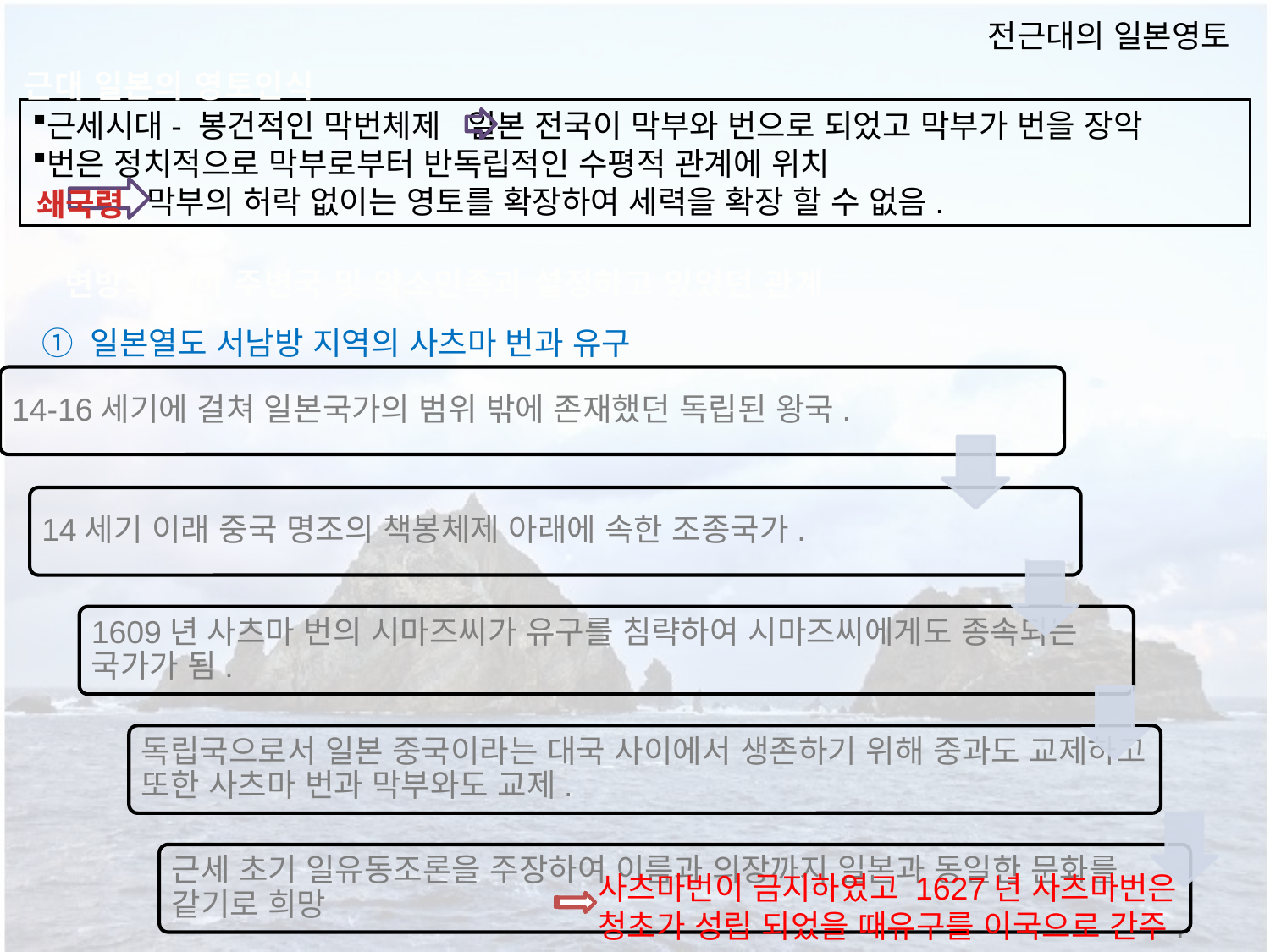

전근대의 일본영토
근대 일본의 영토인식
근세시대- 봉건적인 막번체제   일본 전국이 막부와 번으로 되었고 막부가 번을 장악
번은 정치적으로 막부로부터 반독립적인 수평적 관계에 위치
            막부의 허락 없이는 영토를 확장하여 세력을 확장 할 수 없음.

쇄국령

변방의 번이 주변국 및 약소민족과 설정하고 있었던 관계
① 일본열도 서남방 지역의 사츠마 번과 유구
유구
14-16세기에 걸쳐 일본국가의 범위 밖에 존재했던 독립된 왕국.
14세기 이래 중국 명조의 책봉체제 아래에 속한 조종국가.
1609년 사츠마 번의 시마즈씨가 유구를 침략하여 시마즈씨에게도 종속되는  국가가 됨.
독립국으로서 일본 중국이라는 대국 사이에서 생존하기 위해 중과도 교제하고 또한 사츠마 번과 막부와도 교제.
근세 초기 일유동조론을 주장하여 이름과 의장까지 일본과 동일한 문화를 같기로 희망

사츠마번이 금지하였고 1627년 사츠마번은
청초가 성립 되었을 때유구를 이국으로 간주.